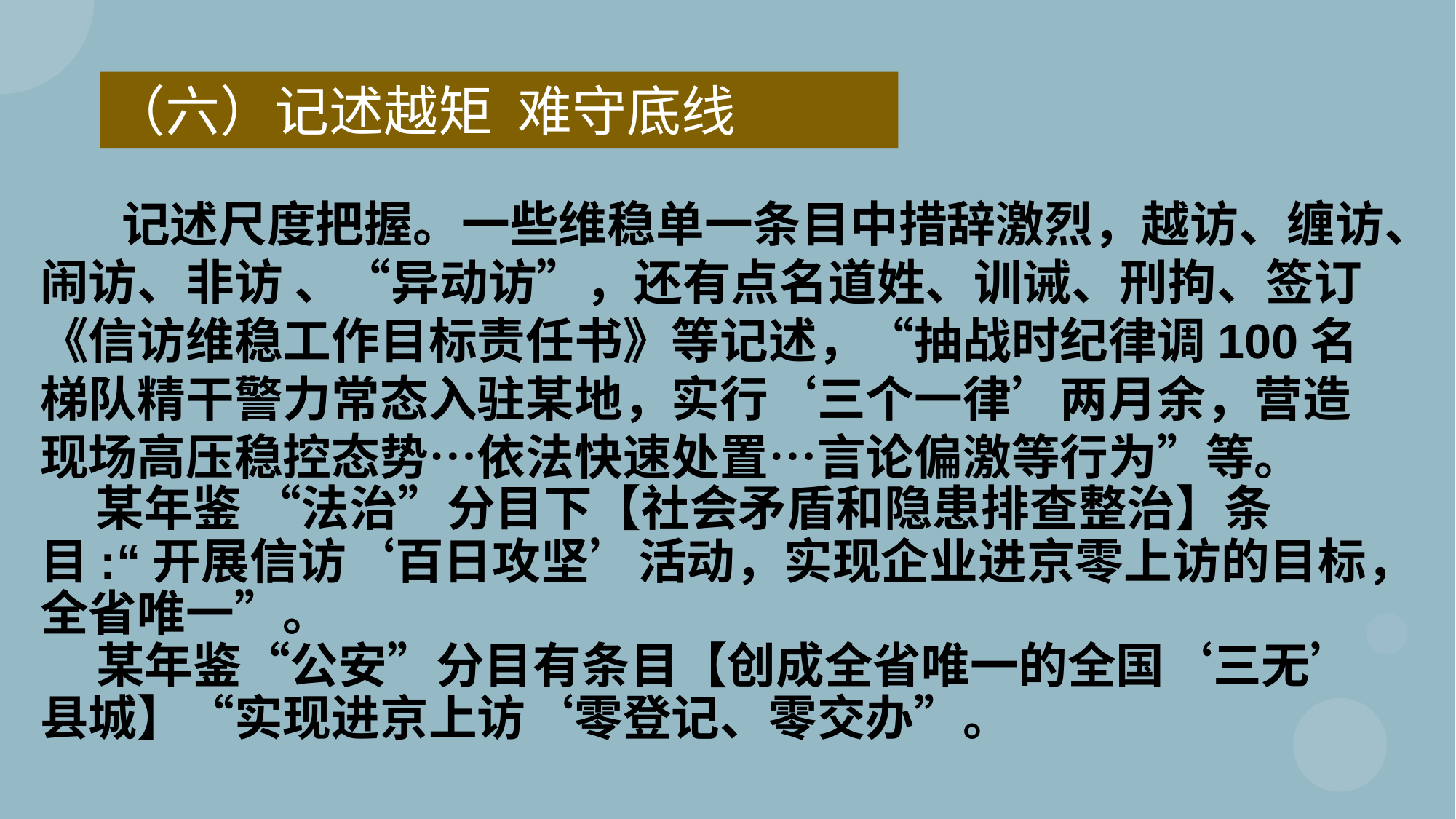

（六）记述越矩  难守底线
        记述尺度把握。一些维稳单一条目中措辞激烈，越访、缠访、闹访、非访 、“异动访”，还有点名道姓、训诫、刑拘、签订《信访维稳工作目标责任书》等记述，“抽战时纪律调100名梯队精干警力常态入驻某地，实行‘三个一律’两月余，营造现场高压稳控态势…依法快速处置…言论偏激等行为”等。
    某年鉴 “法治”分目下【社会矛盾和隐患排查整治】条目:“开展信访‘百日攻坚’活动，实现企业进京零上访的目标，全省唯一”。
    某年鉴“公安”分目有条目【创成全省唯一的全国‘三无’县城】“实现进京上访‘零登记、零交办”。